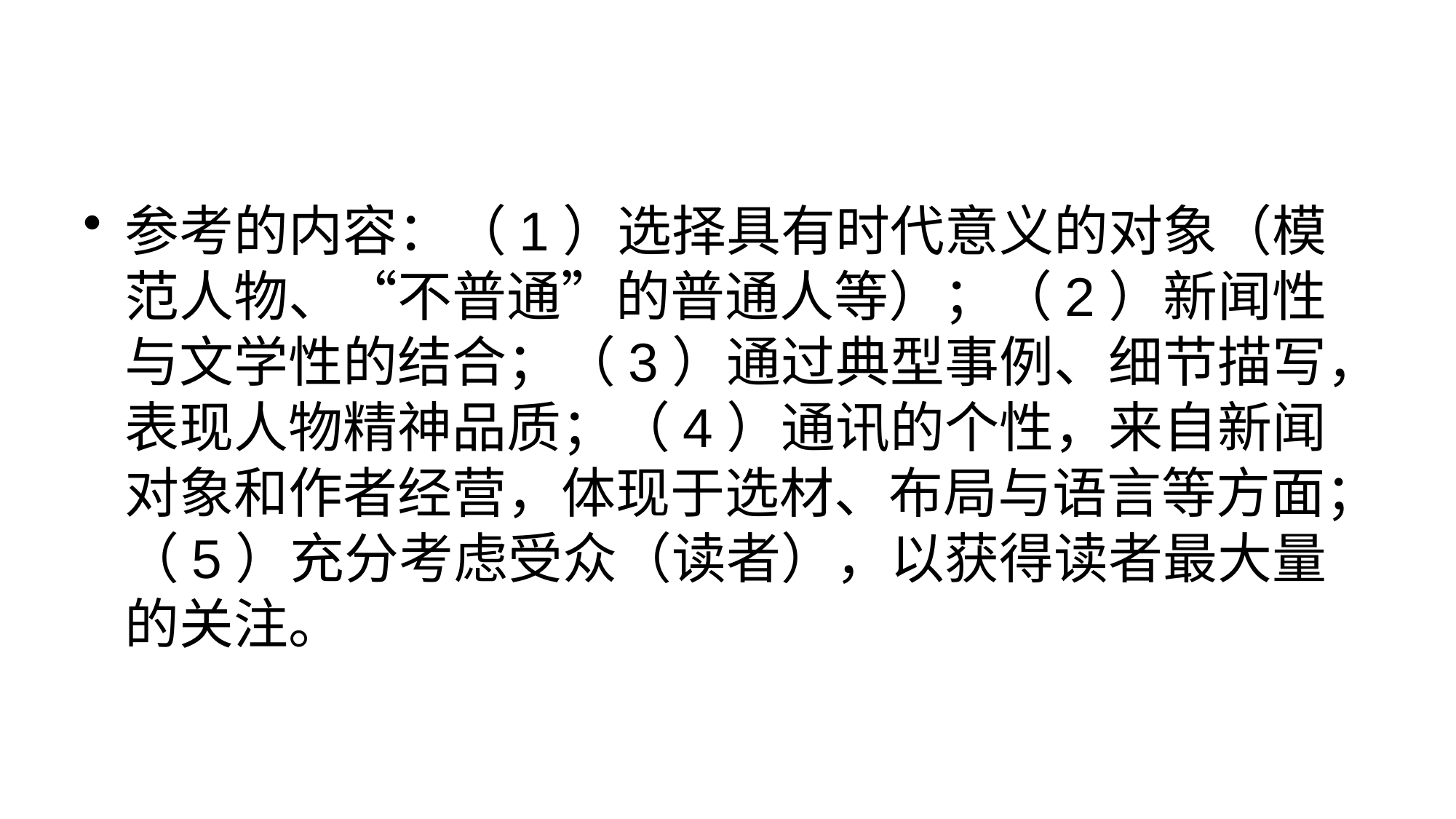

#
参考的内容：（1）选择具有时代意义的对象（模范人物、“不普通”的普通人等）；（2）新闻性与文学性的结合；（3）通过典型事例、细节描写，表现人物精神品质；（4）通讯的个性，来自新闻对象和作者经营，体现于选材、布局与语言等方面；（5）充分考虑受众（读者），以获得读者最大量的关注。